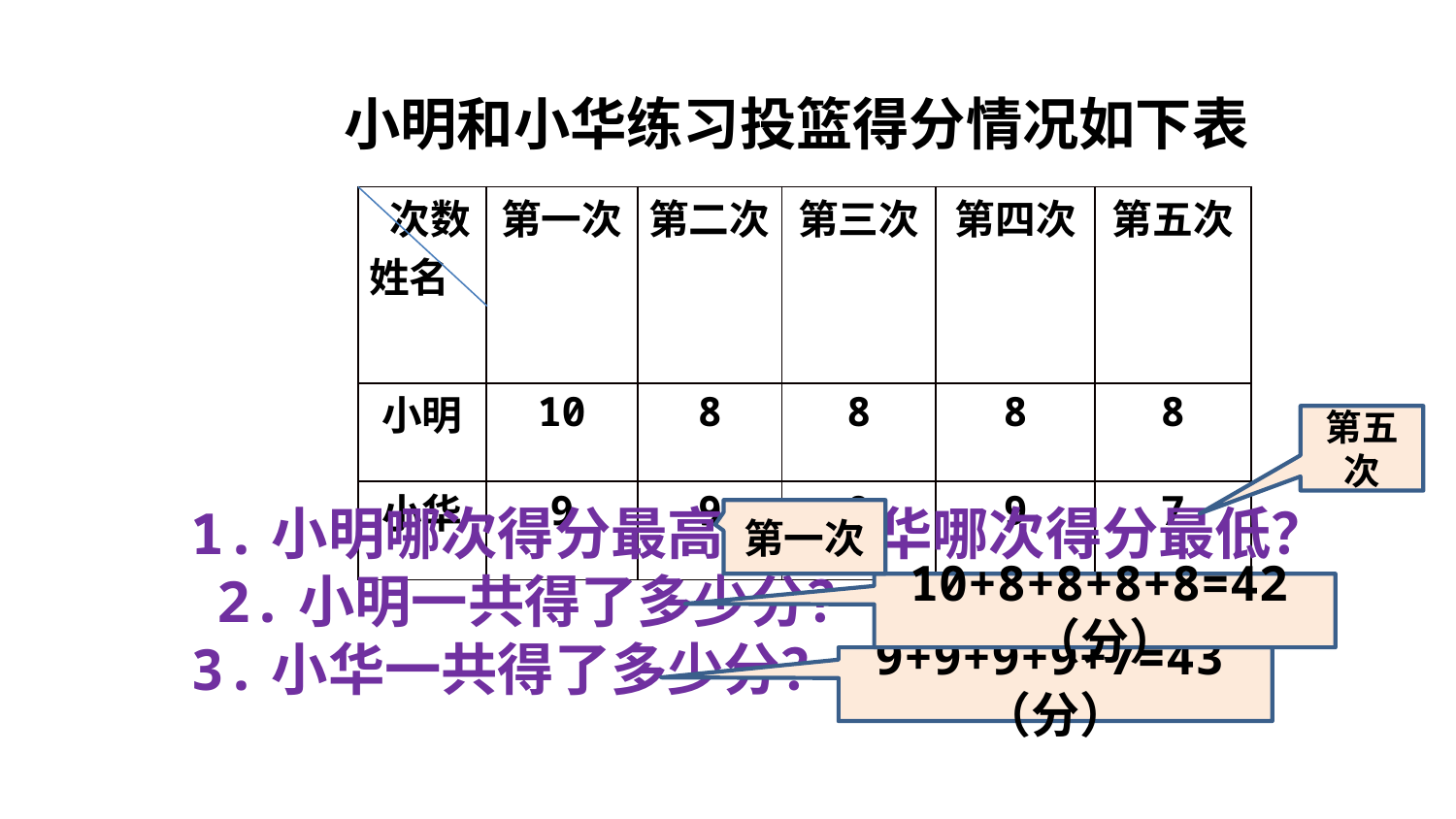

小明和小华练习投篮得分情况如下表
| 次数 姓名 | 第一次 | 第二次 | 第三次 | 第四次 | 第五次 |
| --- | --- | --- | --- | --- | --- |
| 小明 | 10 | 8 | 8 | 8 | 8 |
| 小华 | 9 | 9 | 9 | 9 | 7 |
第五次
1.小明哪次得分最高？   小华哪次得分最低？     2.小明一共得了多少分？
3.小华一共得了多少分？
第一次
10+8+8+8+8=42（分）
9+9+9+9+7=43（分）